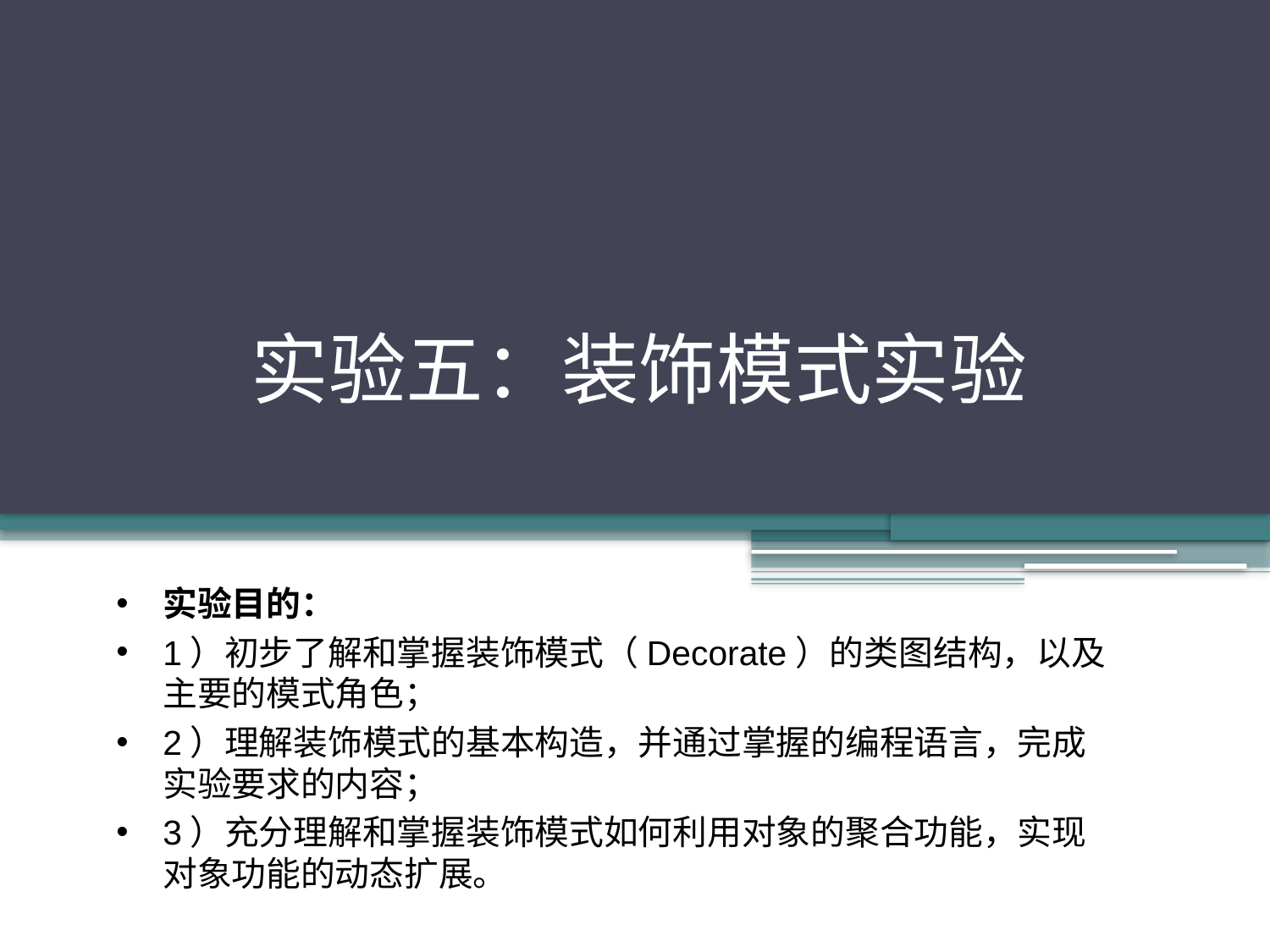

# 实验五：装饰模式实验

实验目的：
1）初步了解和掌握装饰模式（Decorate）的类图结构，以及主要的模式角色；
2）理解装饰模式的基本构造，并通过掌握的编程语言，完成实验要求的内容；
3）充分理解和掌握装饰模式如何利用对象的聚合功能，实现对象功能的动态扩展。